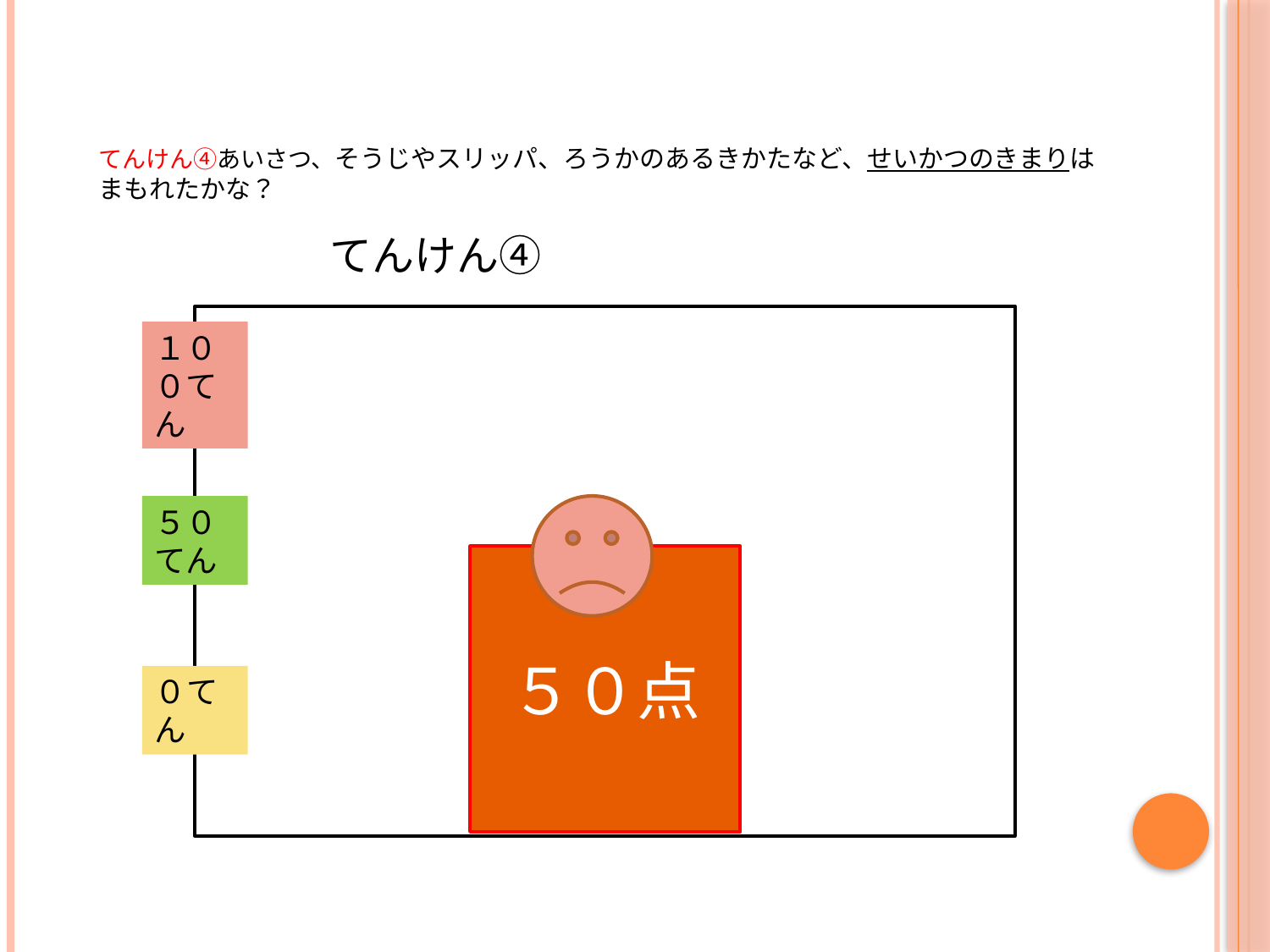

# てんけん④あいさつ、そうじやスリッパ、ろうかのあるきかたなど、せいかつのきまりはまもれたかな？
　　　　　　てんけん④

１００てん
５０てん

５０点
０てん